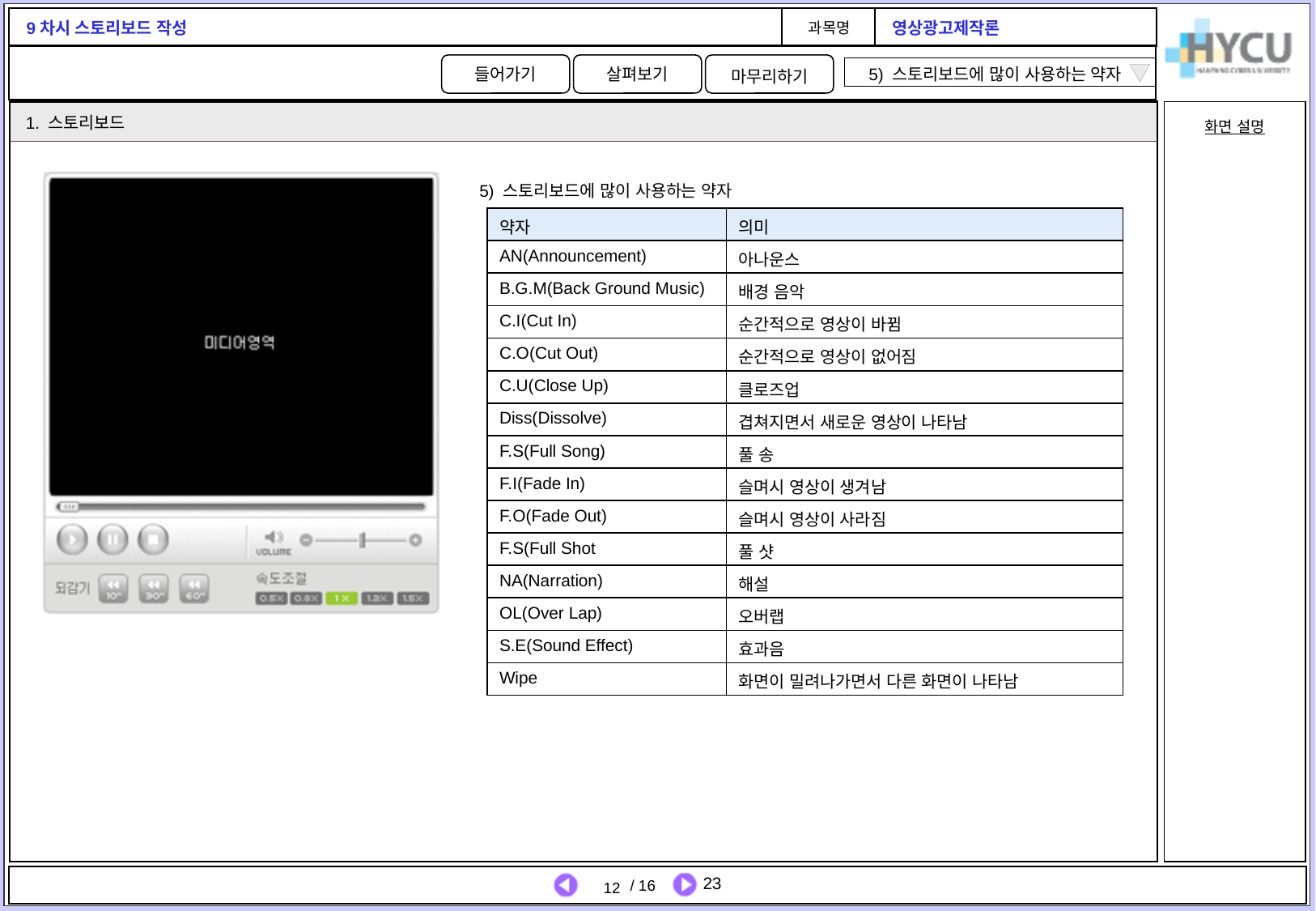

5) 스토리보드에 많이 사용하는 약자
1. 스토리보드
5) 스토리보드에 많이 사용하는 약자
| 약자 | 의미 |
| --- | --- |
| AN(Announcement) | 아나운스 |
| B.G.M(Back Ground Music) | 배경 음악 |
| C.I(Cut In) | 순간적으로 영상이 바뀜 |
| C.O(Cut Out) | 순간적으로 영상이 없어짐 |
| C.U(Close Up) | 클로즈업 |
| Diss(Dissolve) | 겹쳐지면서 새로운 영상이 나타남 |
| F.S(Full Song) | 풀 송 |
| F.I(Fade In) | 슬며시 영상이 생겨남 |
| F.O(Fade Out) | 슬며시 영상이 사라짐 |
| F.S(Full Shot | 풀 샷 |
| NA(Narration) | 해설 |
| OL(Over Lap) | 오버랩 |
| S.E(Sound Effect) | 효과음 |
| Wipe | 화면이 밀려나가면서 다른 화면이 나타남 |
12